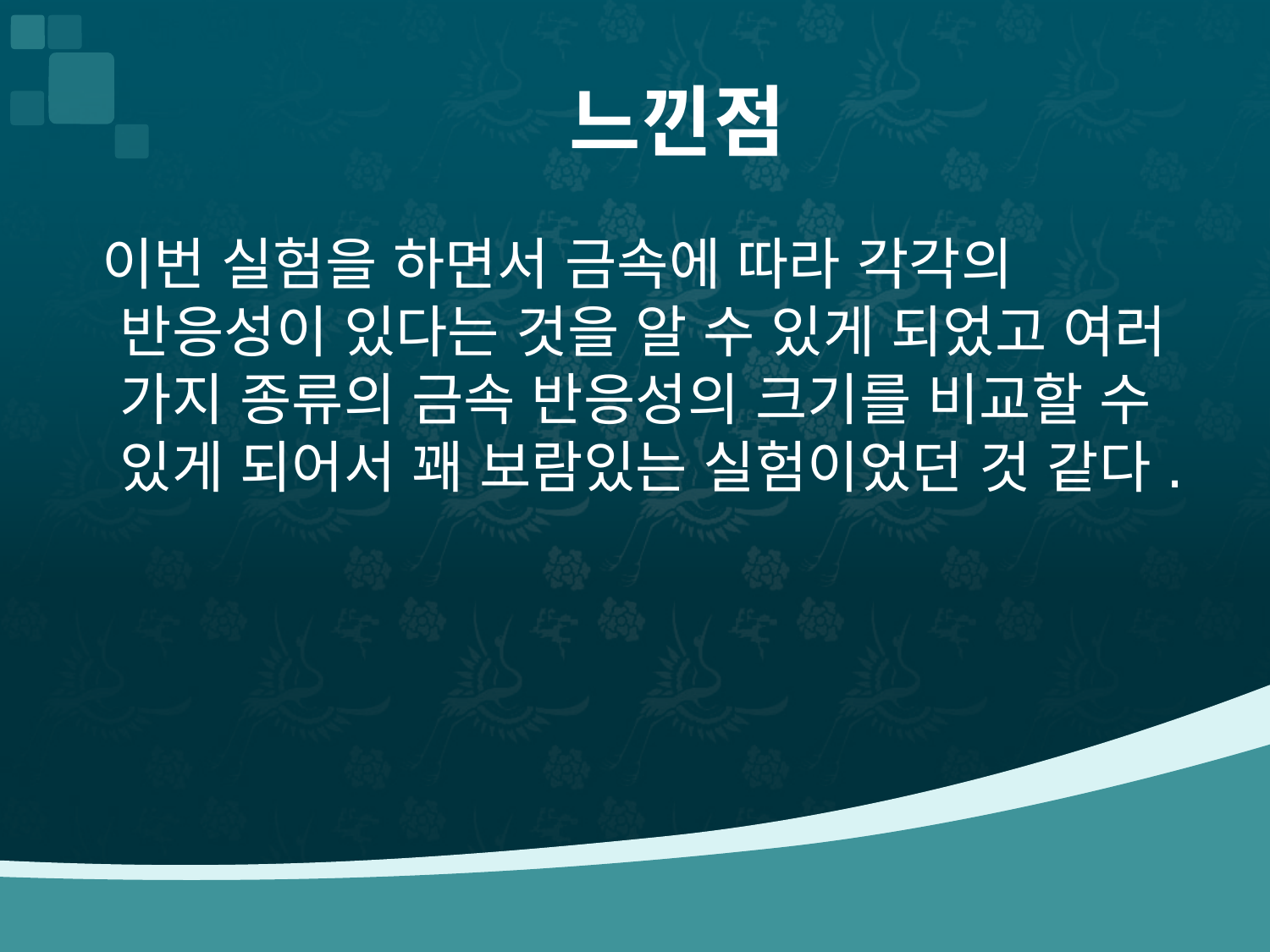

# 느낀점
 이번 실험을 하면서 금속에 따라 각각의 반응성이 있다는 것을 알 수 있게 되었고 여러 가지 종류의 금속 반응성의 크기를 비교할 수 있게 되어서 꽤 보람있는 실험이었던 것 같다.